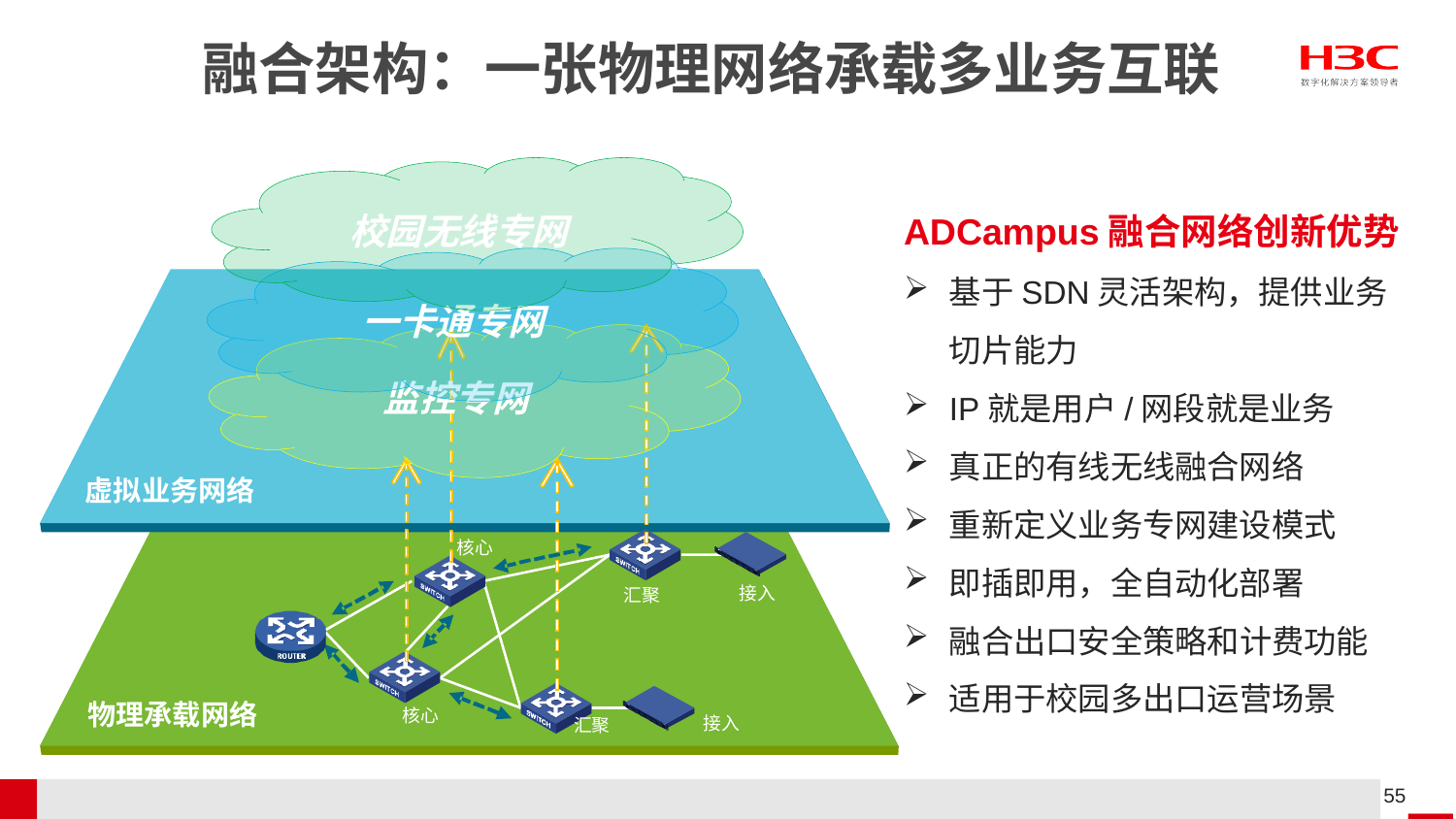

融合架构：一张物理网络承载多业务互联
#
校园无线专网
ADCampus融合网络创新优势
基于SDN灵活架构，提供业务切片能力
IP就是用户/网段就是业务
真正的有线无线融合网络
重新定义业务专网建设模式
即插即用，全自动化部署
融合出口安全策略和计费功能
适用于校园多出口运营场景
一卡通专网

监控专网

虚拟业务网络

核心

接入
汇聚

物理承载网络
核心

接入
汇聚